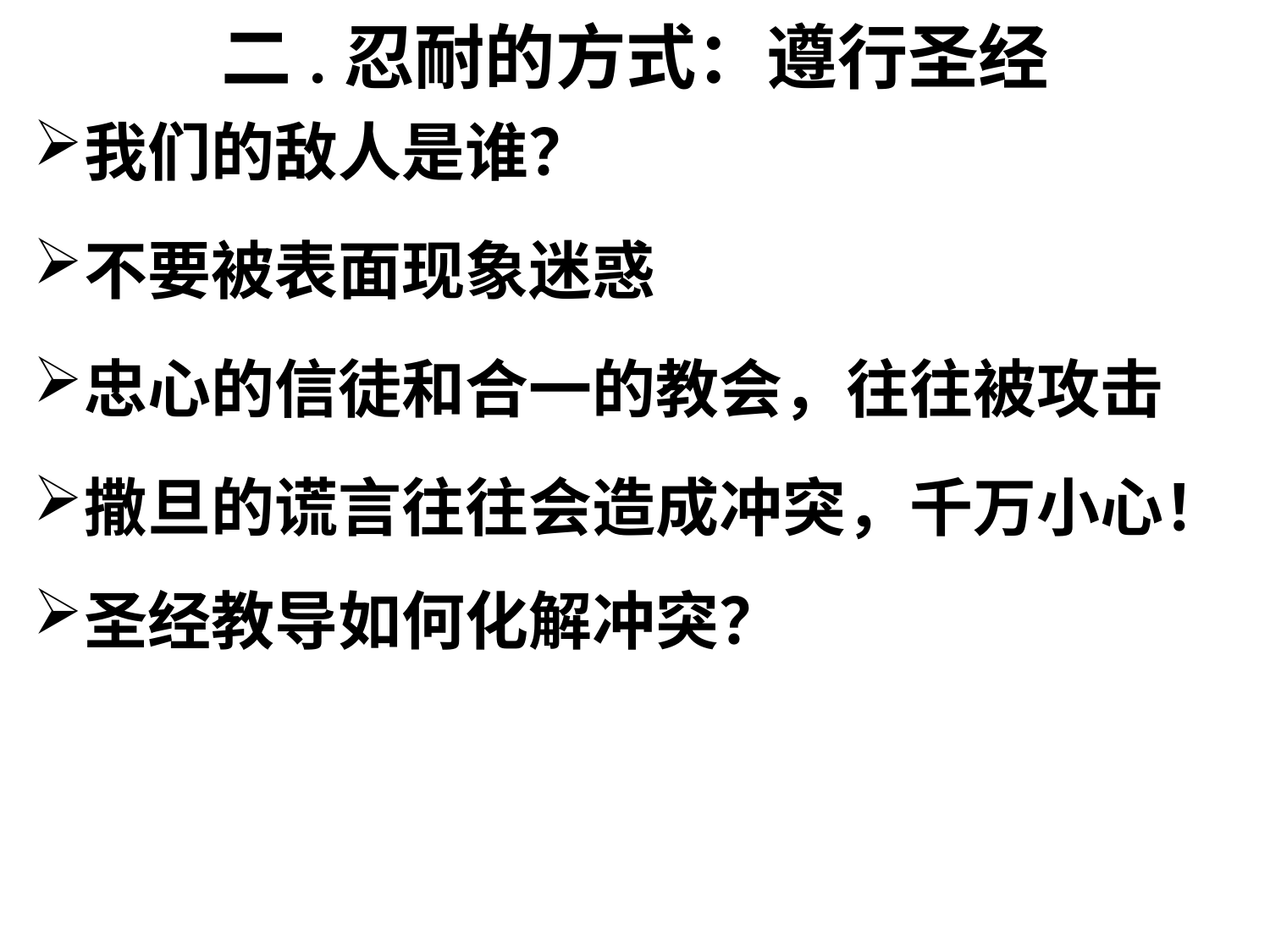

# 二.忍耐的方式：遵行圣经
我们的敌人是谁？

不要被表面现象迷惑

忠心的信徒和合一的教会，往往被攻击

撒旦的谎言往往会造成冲突，千万小心！

圣经教导如何化解冲突？